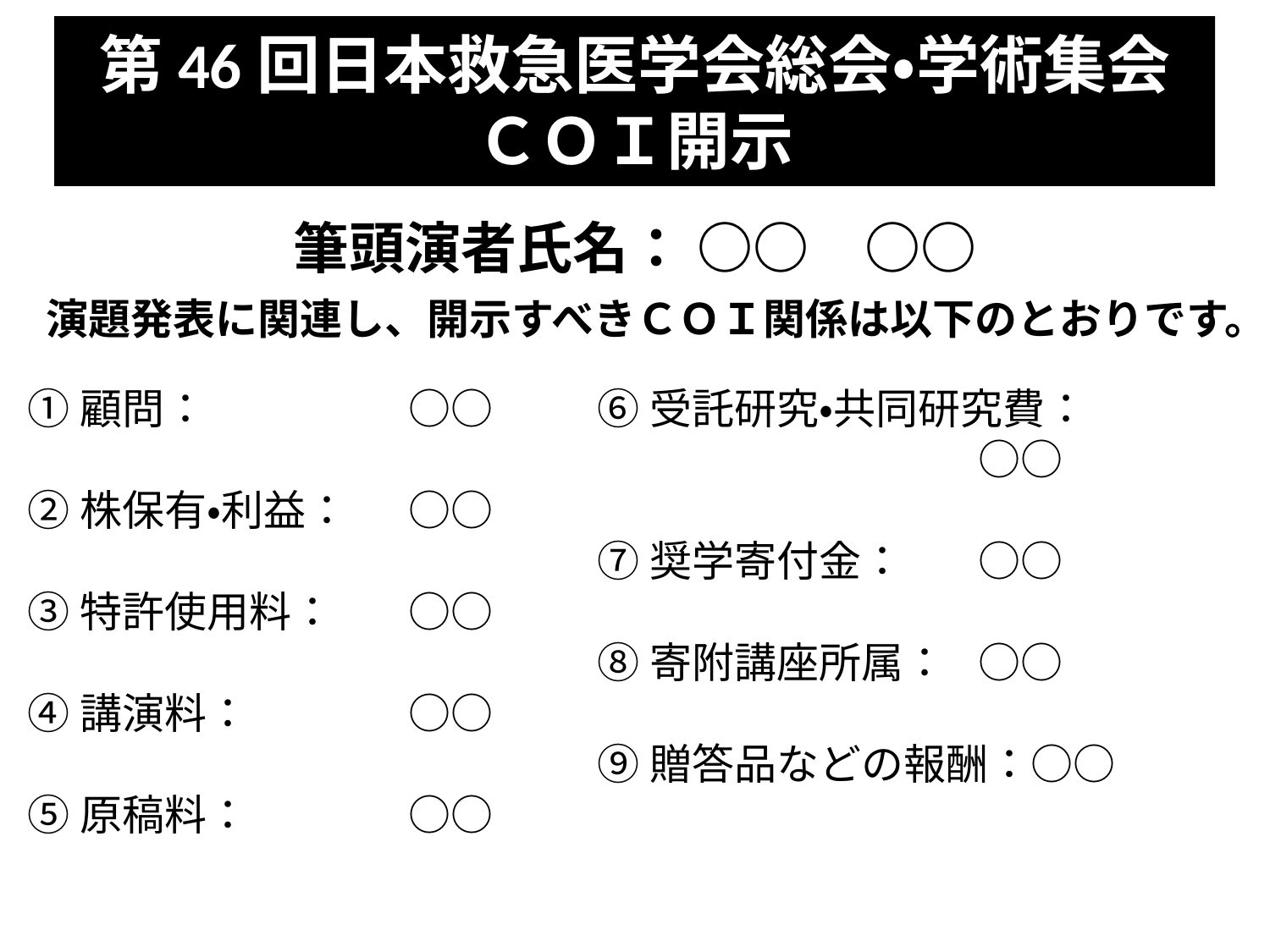

# 第46回日本救急医学会総会・学術集会 ＣＯＩ開示
筆頭演者氏名： ○○　○○
演題発表に関連し、開示すべきＣＯＩ関係は以下のとおりです。
①顧問：		○○

②株保有・利益：	○○

③特許使用料：	○○

④講演料：		○○

⑤原稿料：		○○
⑥受託研究・共同研究費：
			○○

⑦奨学寄付金：	○○

⑧寄附講座所属：	○○

⑨贈答品などの報酬：○○